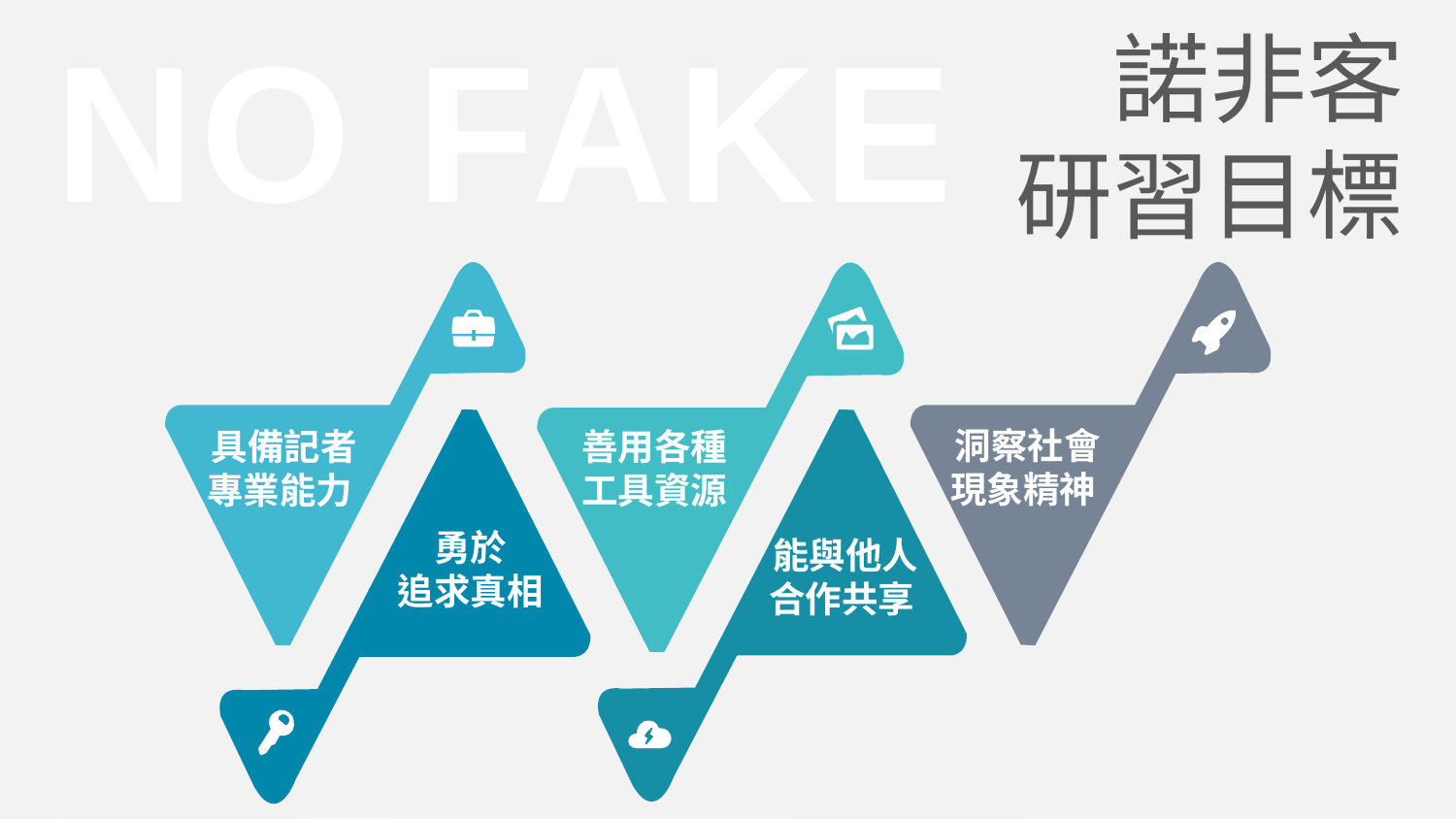

NO FAKE
諾非客
研習目標

具備記者
專業能力

善用各種
工具資源

洞察社會
現象精神

勇於
追求真相

能與他人
合作共享